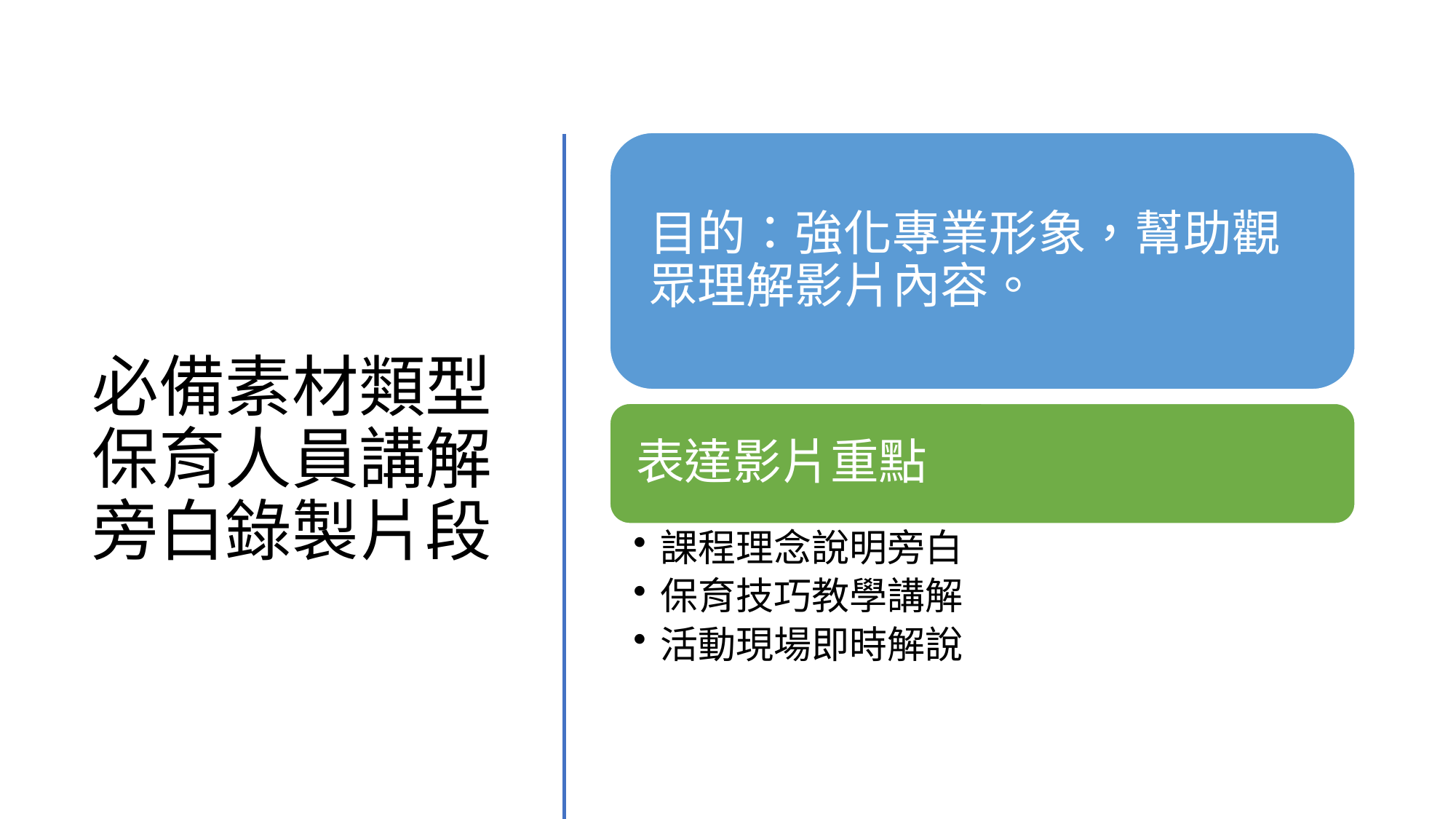

# 必備素材類型 保育人員講解旁白錄製片段
目的：強化專業形象，幫助觀眾理解影片內容。
表達影片重點
課程理念說明旁白
保育技巧教學講解
活動現場即時解說